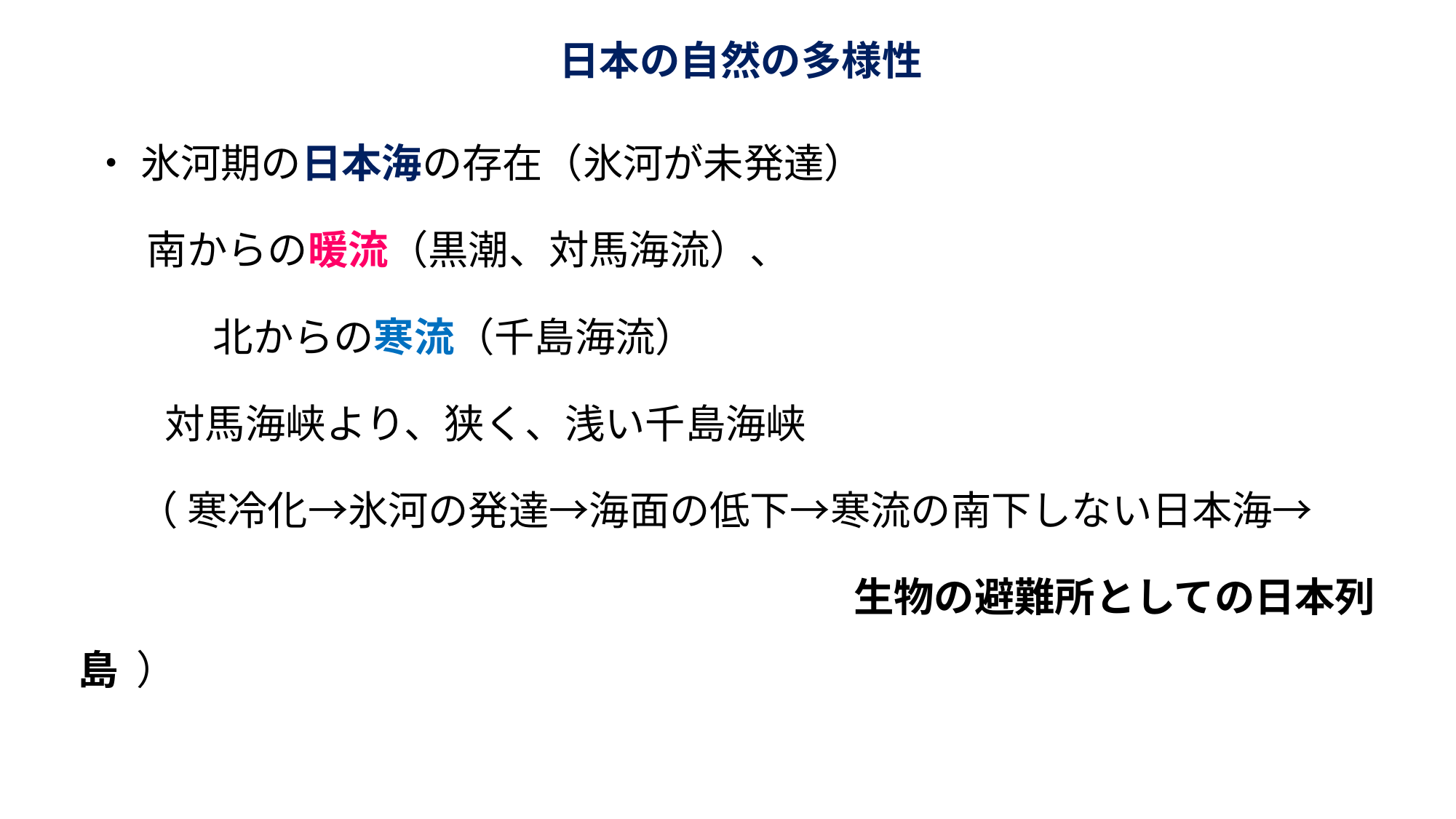

# 日本の自然の多様性
    ・ 氷河期の日本海の存在（氷河が未発達）
　      南からの暖流（黒潮、対馬海流）、
　　　　北からの寒流（千島海流）
　        対馬海峡より、狭く、浅い千島海峡
   　 （ 寒冷化→氷河の発達→海面の低下→寒流の南下しない日本海→
　　　　　　　　　　　　　　　　　             生物の避難所としての日本列島  ）